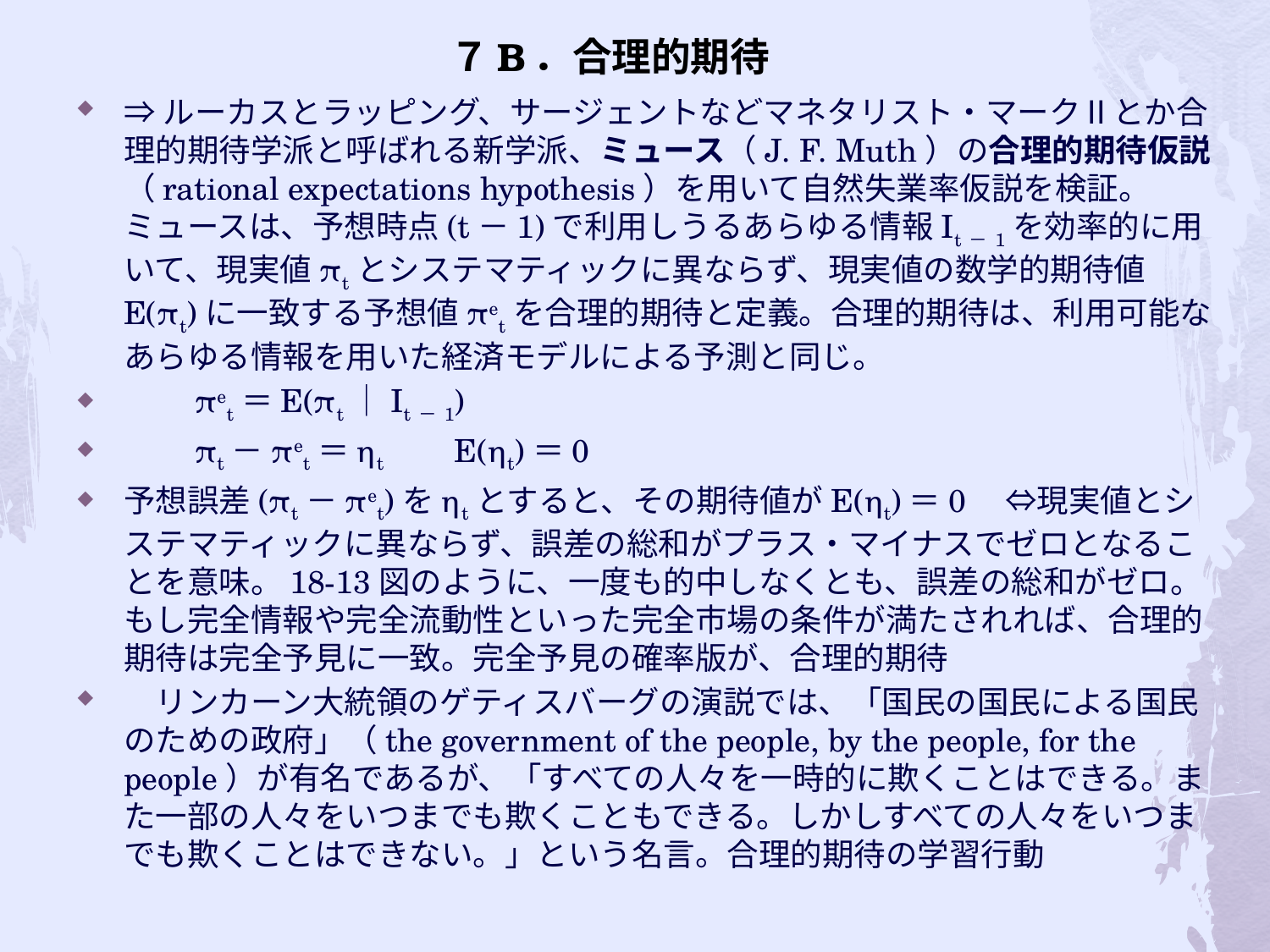

# ７B．合理的期待
⇒ルーカスとラッピング、サージェントなどマネタリスト・マークⅡとか合理的期待学派と呼ばれる新学派、ミュース（J. F. Muth）の合理的期待仮説（rational expectations hypothesis）を用いて自然失業率仮説を検証。ミュースは、予想時点(t－1)で利用しうるあらゆる情報It－1を効率的に用いて、現実値πtとシステマティックに異ならず、現実値の数学的期待値E(πt)に一致する予想値πetを合理的期待と定義。合理的期待は、利用可能なあらゆる情報を用いた経済モデルによる予測と同じ。
　　πet＝E(πt｜It－1)
　　πt－πet＝ηt　　　E(ηt)＝0
予想誤差(πt－πet)をηtとすると、その期待値がE(ηt)＝0　⇔現実値とシステマティックに異ならず、誤差の総和がプラス・マイナスでゼロとなることを意味。18-13図のように、一度も的中しなくとも、誤差の総和がゼロ。もし完全情報や完全流動性といった完全市場の条件が満たされれば、合理的期待は完全予見に一致。完全予見の確率版が、合理的期待
　リンカーン大統領のゲティスバーグの演説では、「国民の国民による国民のための政府」（the government of the people, by the people, for the people）が有名であるが、「すべての人々を一時的に欺くことはできる。また一部の人々をいつまでも欺くこともできる。しかしすべての人々をいつまでも欺くことはできない。」という名言。合理的期待の学習行動